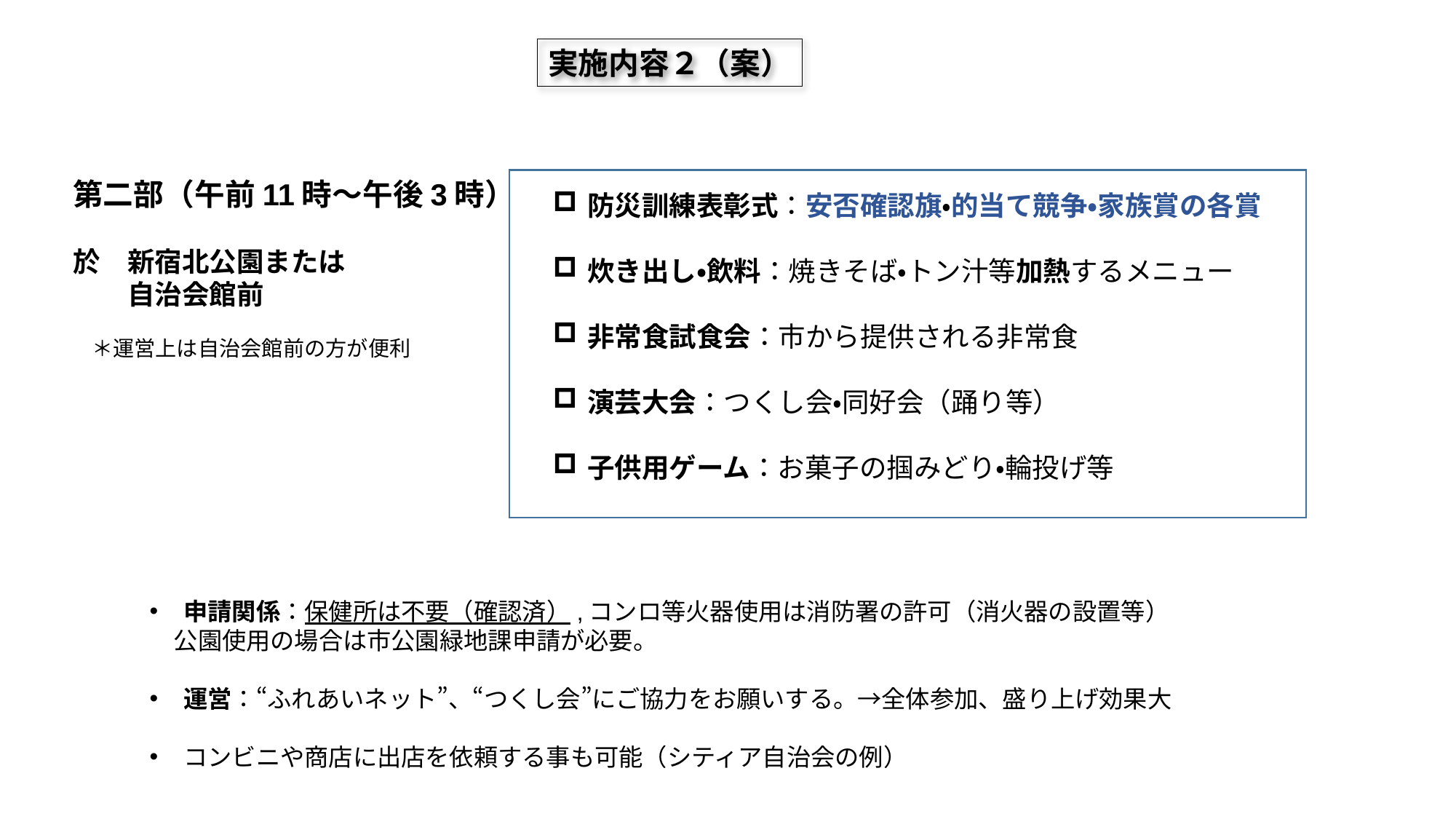

実施内容２（案）

第二部（午前11時～午後3時）

於　新宿北公園または
　　自治会館前

防災訓練表彰式：安否確認旗・的当て競争・家族賞の各賞

炊き出し・飲料：焼きそば・トン汁等加熱するメニュー

非常食試食会：市から提供される非常食

演芸大会：つくし会・同好会（踊り等）

子供用ゲーム：お菓子の掴みどり・輪投げ等

＊運営上は自治会館前の方が便利
申請関係：保健所は不要（確認済）,コンロ等火器使用は消防署の許可（消火器の設置等）
　公園使用の場合は市公園緑地課申請が必要。

運営：“ふれあいネット”、“つくし会”にご協力をお願いする。→全体参加、盛り上げ効果大

コンビニや商店に出店を依頼する事も可能（シティア自治会の例）